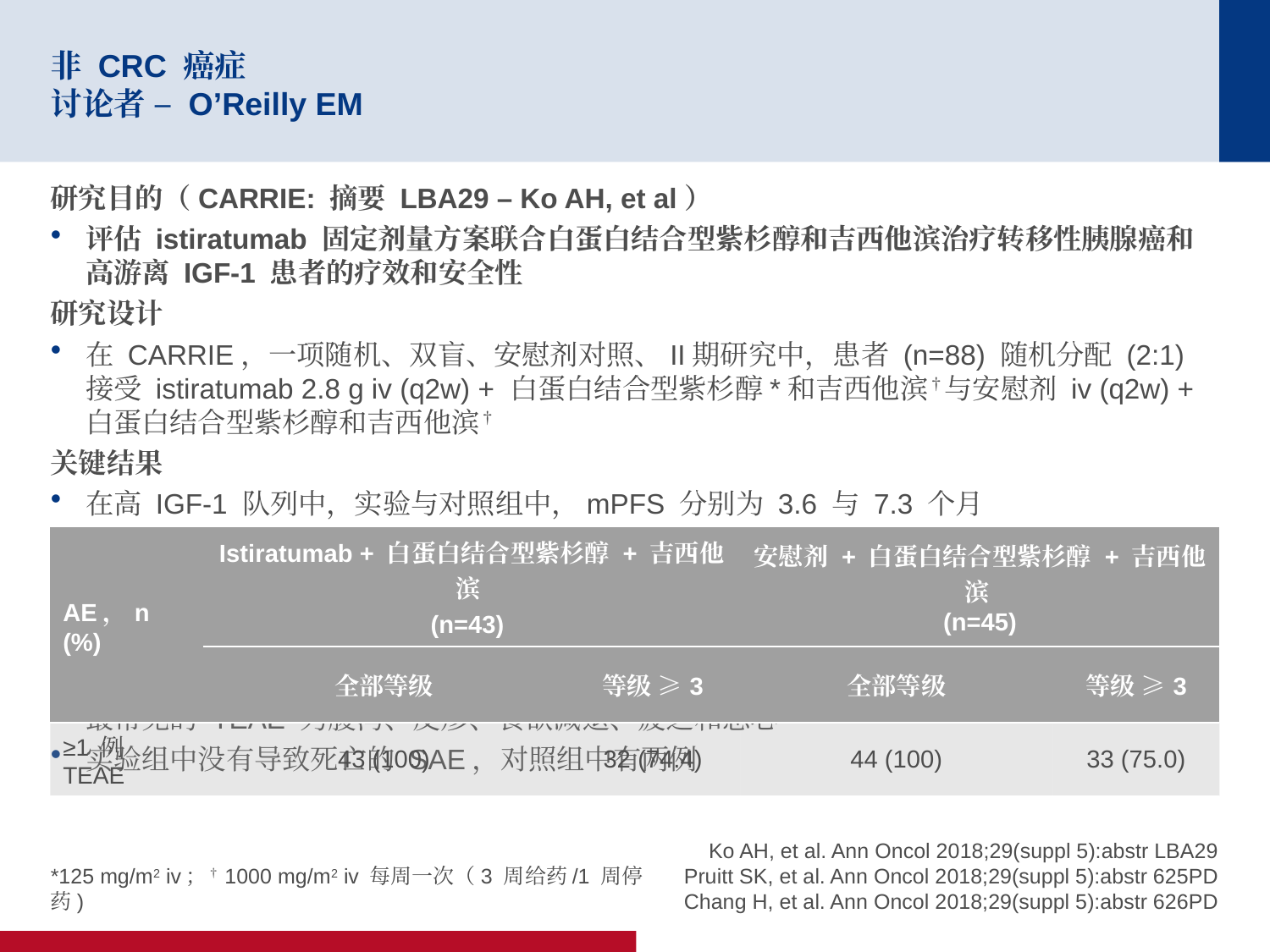

# 非 CRC 癌症 讨论者 – O’Reilly EM
研究目的（CARRIE: 摘要 LBA29 – Ko AH, et al）
评估 istiratumab 固定剂量方案联合白蛋白结合型紫杉醇和吉西他滨治疗转移性胰腺癌和高游离 IGF-1 患者的疗效和安全性
研究设计
在 CARRIE，一项随机、双盲、安慰剂对照、II期研究中，患者 (n=88) 随机分配 (2:1) 接受 istiratumab 2.8 g iv (q2w) + 白蛋白结合型紫杉醇*和吉西他滨†与安慰剂 iv (q2w) + 白蛋白结合型紫杉醇和吉西他滨†
关键结果
在高 IGF-1 队列中，实验与对照组中，mPFS 分别为 3.6 与 7.3 个月

最常见的 TEAE 为腹泻、皮疹、食欲减退、疲乏和恶心
实验组中没有导致死亡的 SAE，对照组中有两例

| AE，n (%) | Istiratumab + 白蛋白结合型紫杉醇 + 吉西他滨 (n=43) |  | 安慰剂 + 白蛋白结合型紫杉醇 + 吉西他滨 (n=45) |  |
| --- | --- | --- | --- | --- |
|  | 全部等级 | 等级 ≥3 | 全部等级 | 等级 ≥3 |
| ≥1 例 TEAE | 43 (100) | 32 (74.4) | 44 (100) | 33 (75.0) |
*125 mg/m2 iv；†1000 mg/m2 iv 每周一次（3 周给药/1 周停药)
Ko AH, et al. Ann Oncol 2018;29(suppl 5):abstr LBA29
Pruitt SK, et al. Ann Oncol 2018;29(suppl 5):abstr 625PD
Chang H, et al. Ann Oncol 2018;29(suppl 5):abstr 626PD